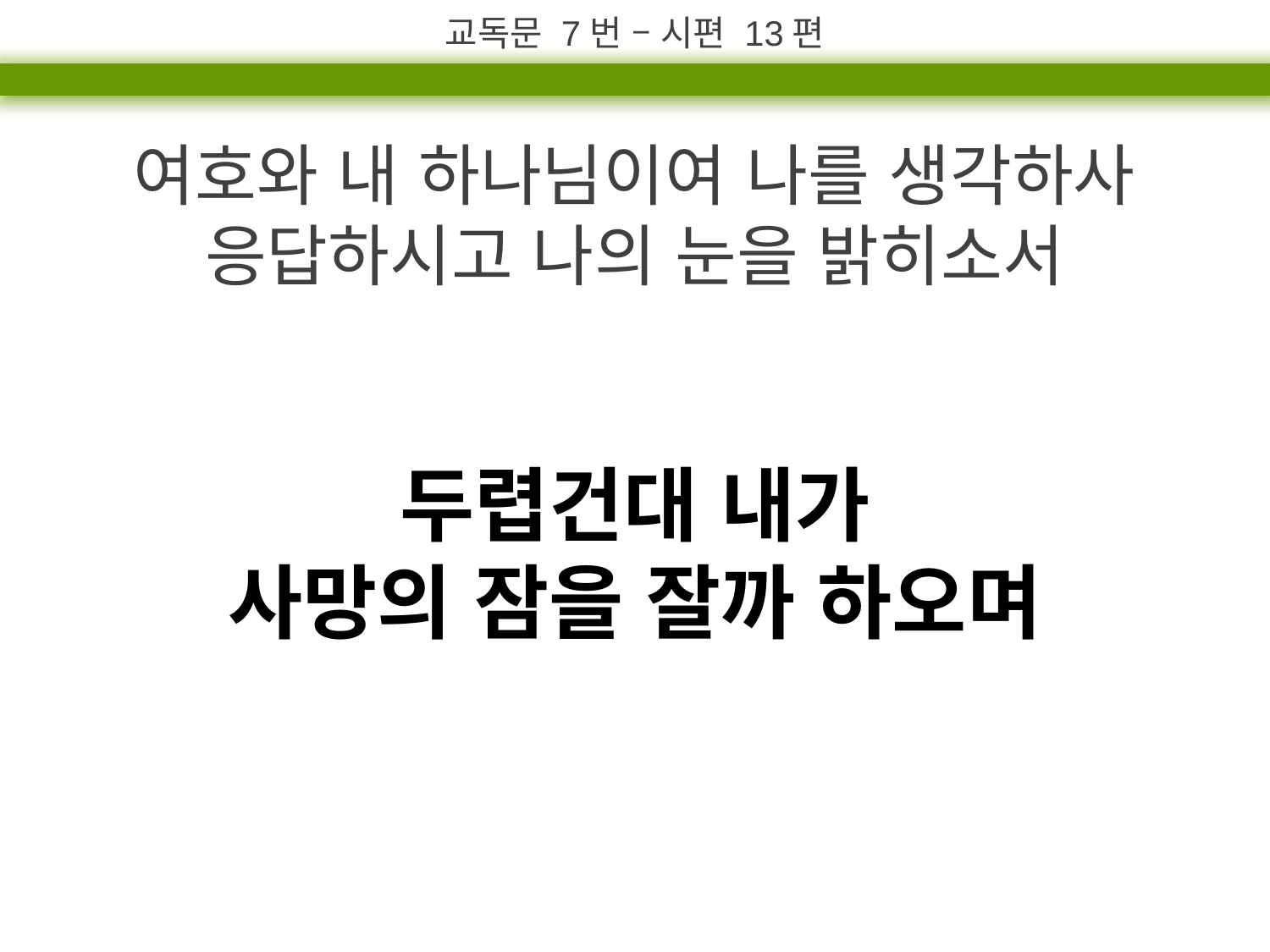

교독문 7번 – 시편 13편

여호와 내 하나님이여 나를 생각하사
응답하시고 나의 눈을 밝히소서
두렵건대 내가
사망의 잠을 잘까 하오며